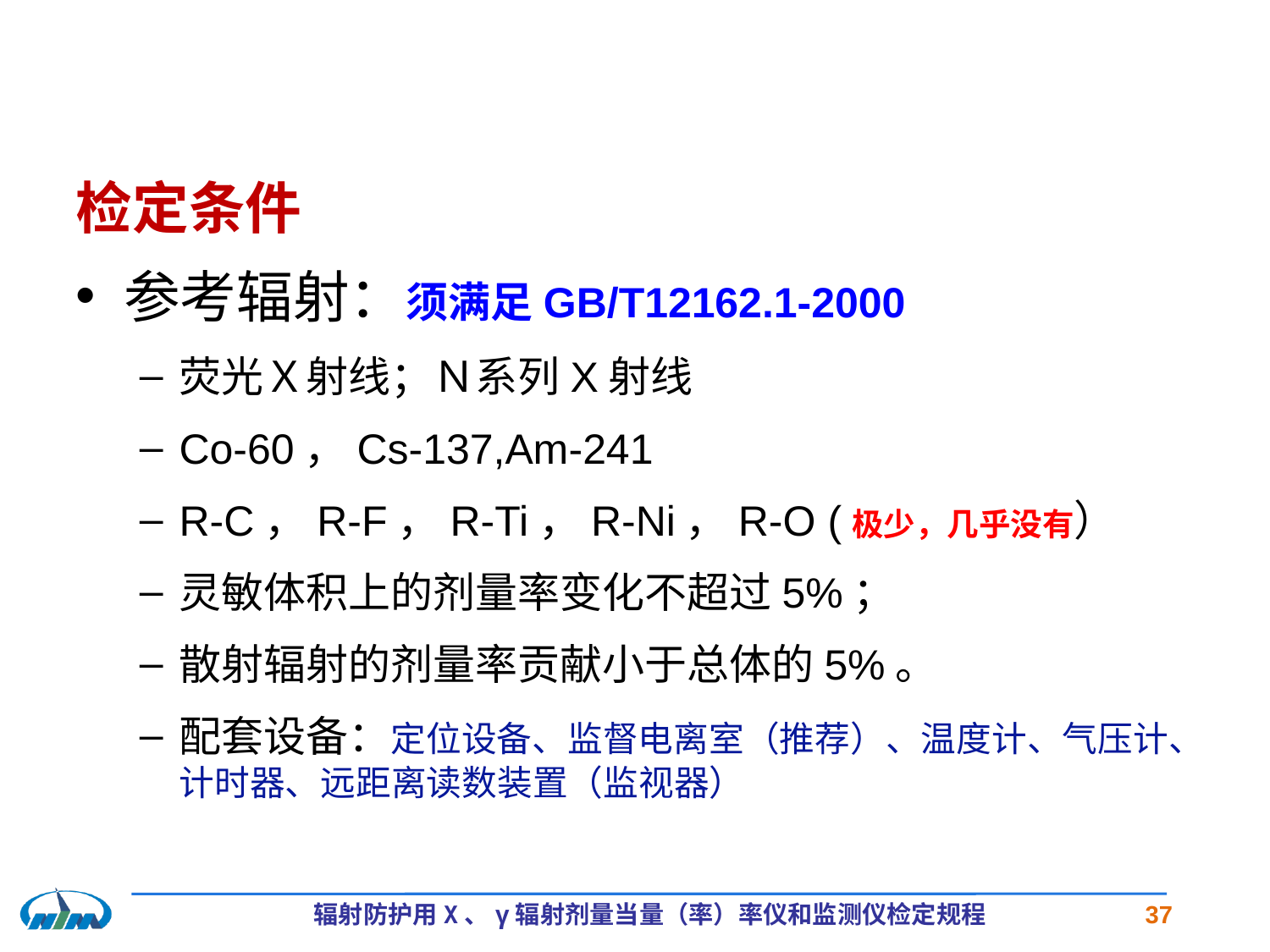

#
检定条件
参考辐射：须满足GB/T12162.1-2000
荧光Ｘ射线；Ｎ系列X射线
Co-60，Cs-137,Am-241
R-C，R-F，R-Ti，R-Ni，R-O (极少，几乎没有）
灵敏体积上的剂量率变化不超过5%；
散射辐射的剂量率贡献小于总体的5%。
配套设备：定位设备、监督电离室（推荐）、温度计、气压计、计时器、远距离读数装置（监视器）